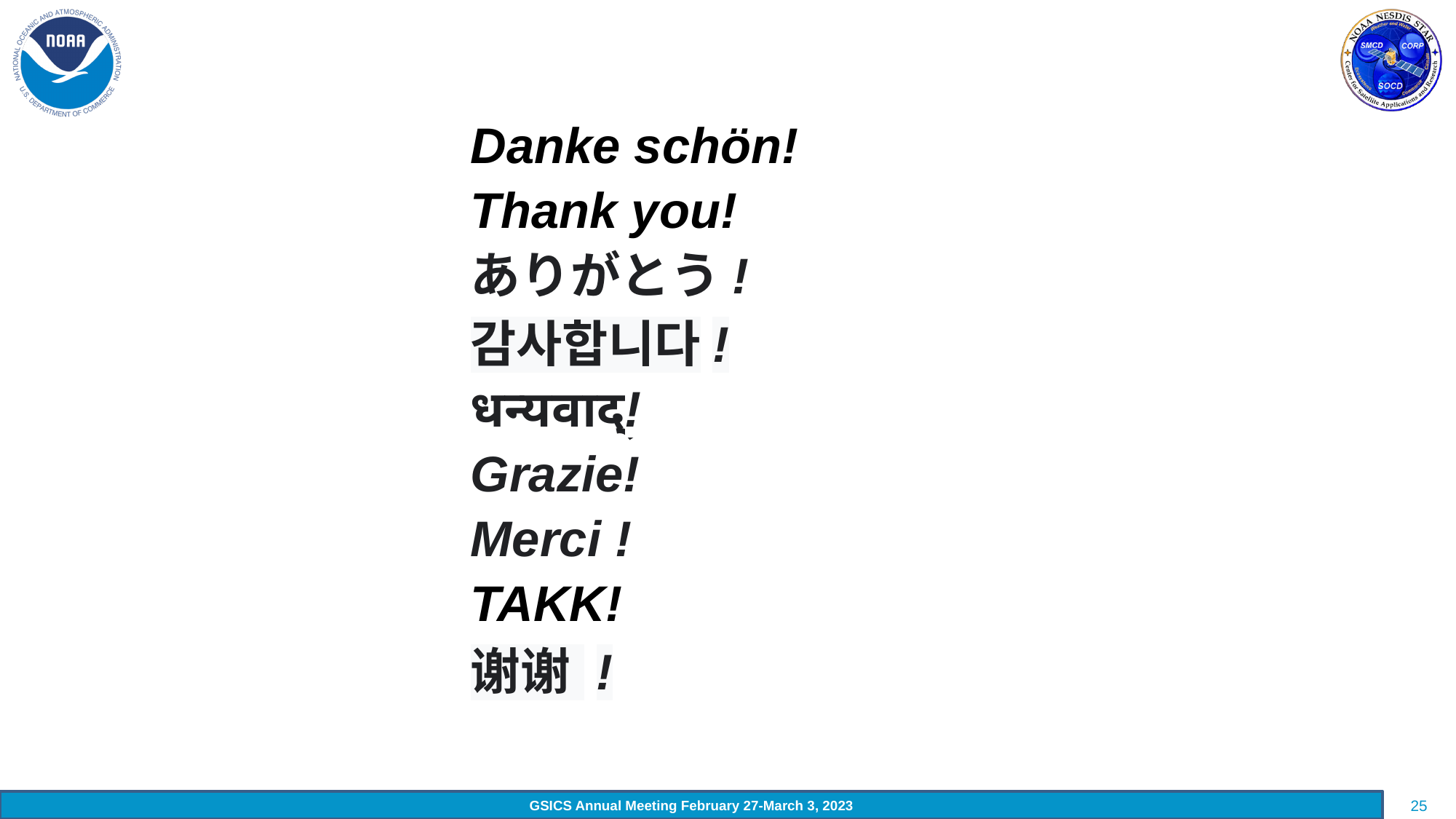

Danke schön!
Thank you!
ありがとう!
감사합니다!
धन्यवाद्!
Grazie!
Merci !
TAKK!
谢谢 !